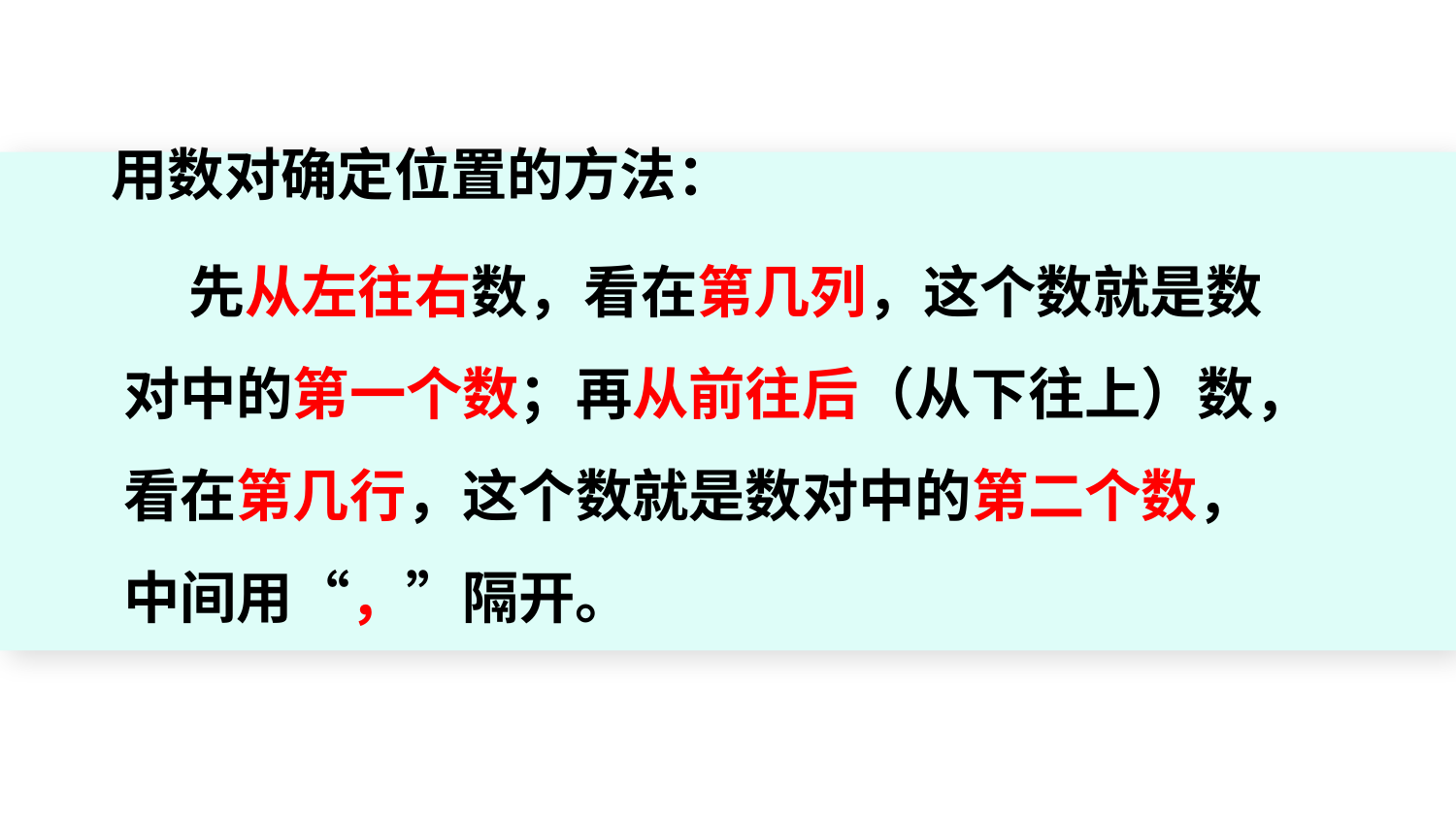

用数对确定位置的方法：
    先从左往右数，看在第几列，这个数就是数对中的第一个数；再从前往后（从下往上）数，看在第几行，这个数就是数对中的第二个数，中间用“，”隔开。